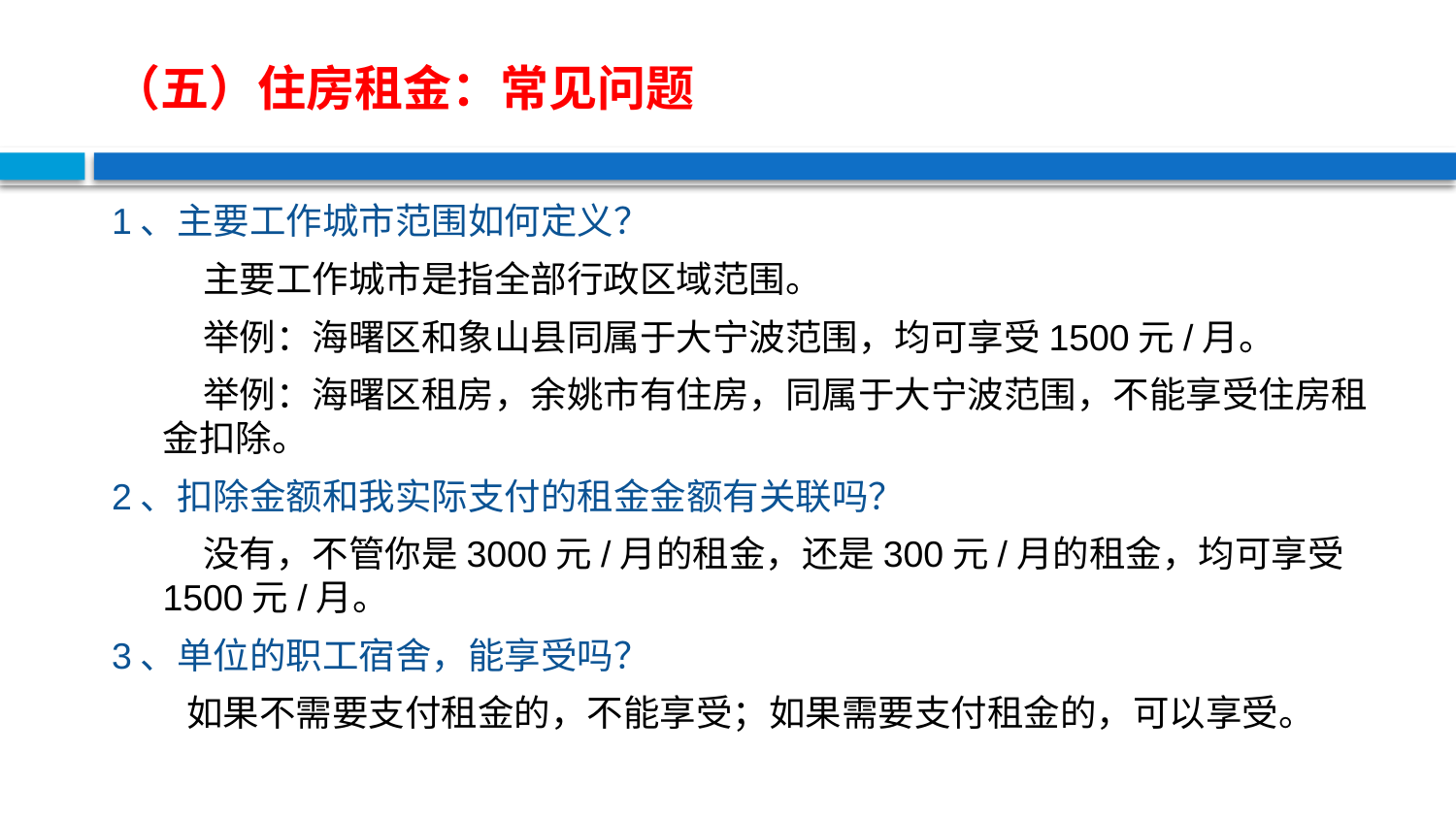

# （五）住房租金：常见问题
1、主要工作城市范围如何定义？
          主要工作城市是指全部行政区域范围。
          举例：海曙区和象山县同属于大宁波范围，均可享受1500元/月。
          举例：海曙区租房，余姚市有住房，同属于大宁波范围，不能享受住房租金扣除。
2、扣除金额和我实际支付的租金金额有关联吗？
          没有，不管你是3000元/月的租金，还是300元/月的租金，均可享受1500元/月。
3、单位的职工宿舍，能享受吗？
        如果不需要支付租金的，不能享受；如果需要支付租金的，可以享受。